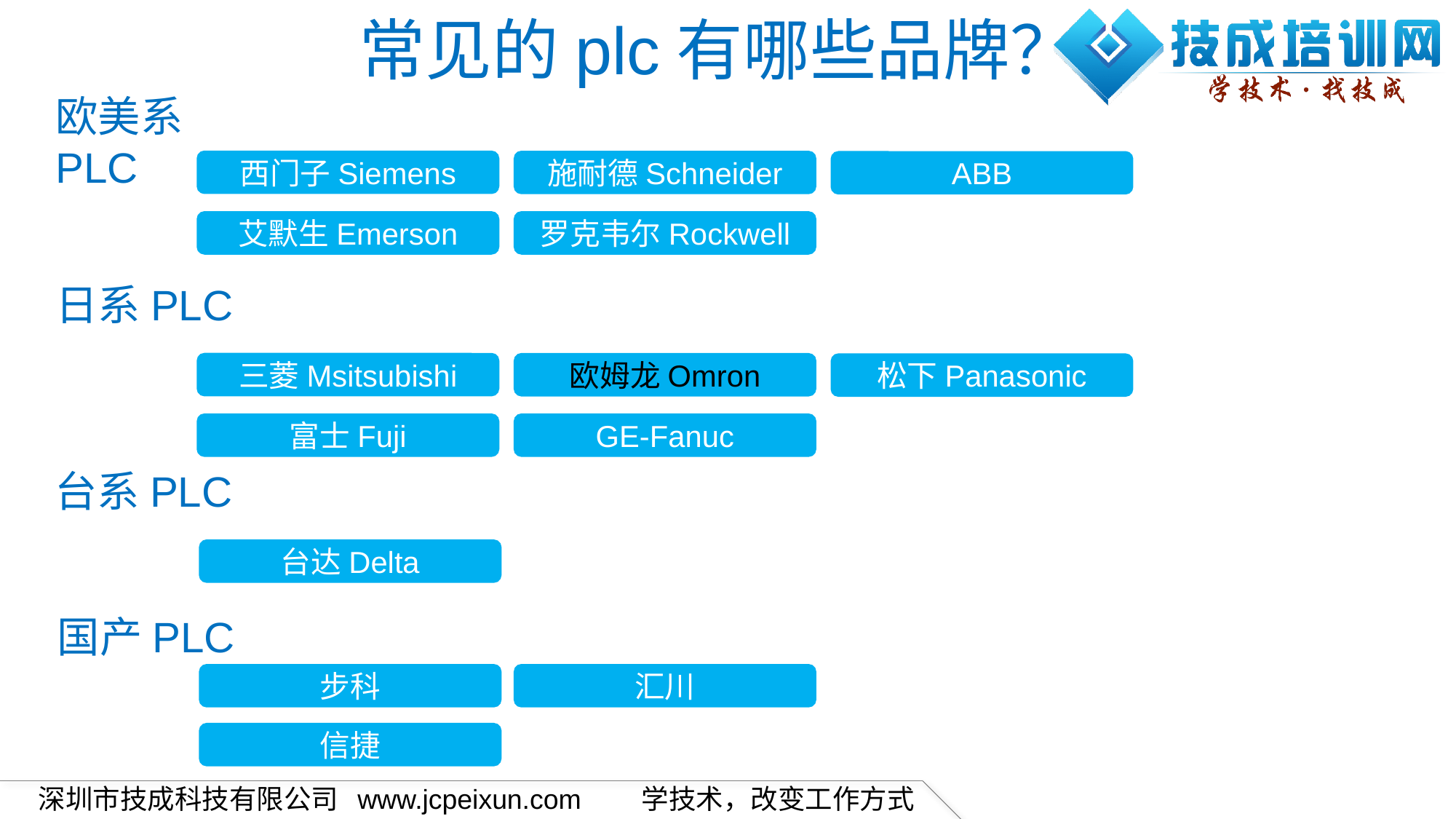

常见的plc有哪些品牌？
欧美系PLC
西门子Siemens
施耐德Schneider
ABB
艾默生Emerson
罗克韦尔Rockwell
日系PLC
三菱Msitsubishi
欧姆龙Omron
松下Panasonic
富士Fuji
GE-Fanuc
台系PLC
台达Delta
国产PLC
汇川
步科
信捷